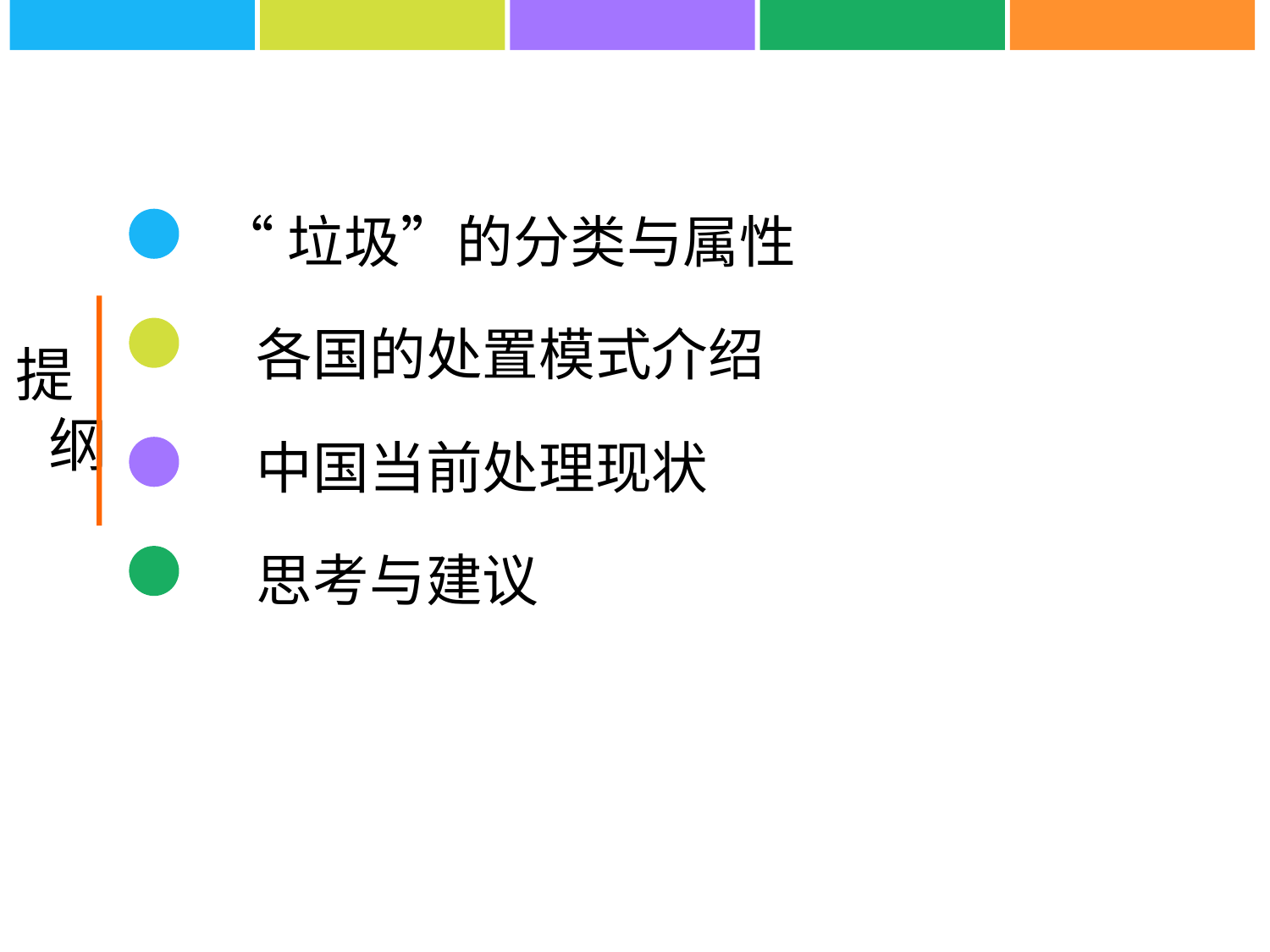

“垃圾”的分类与属性
  各国的处置模式介绍
  中国当前处理现状
  思考与建议

# 提 纲